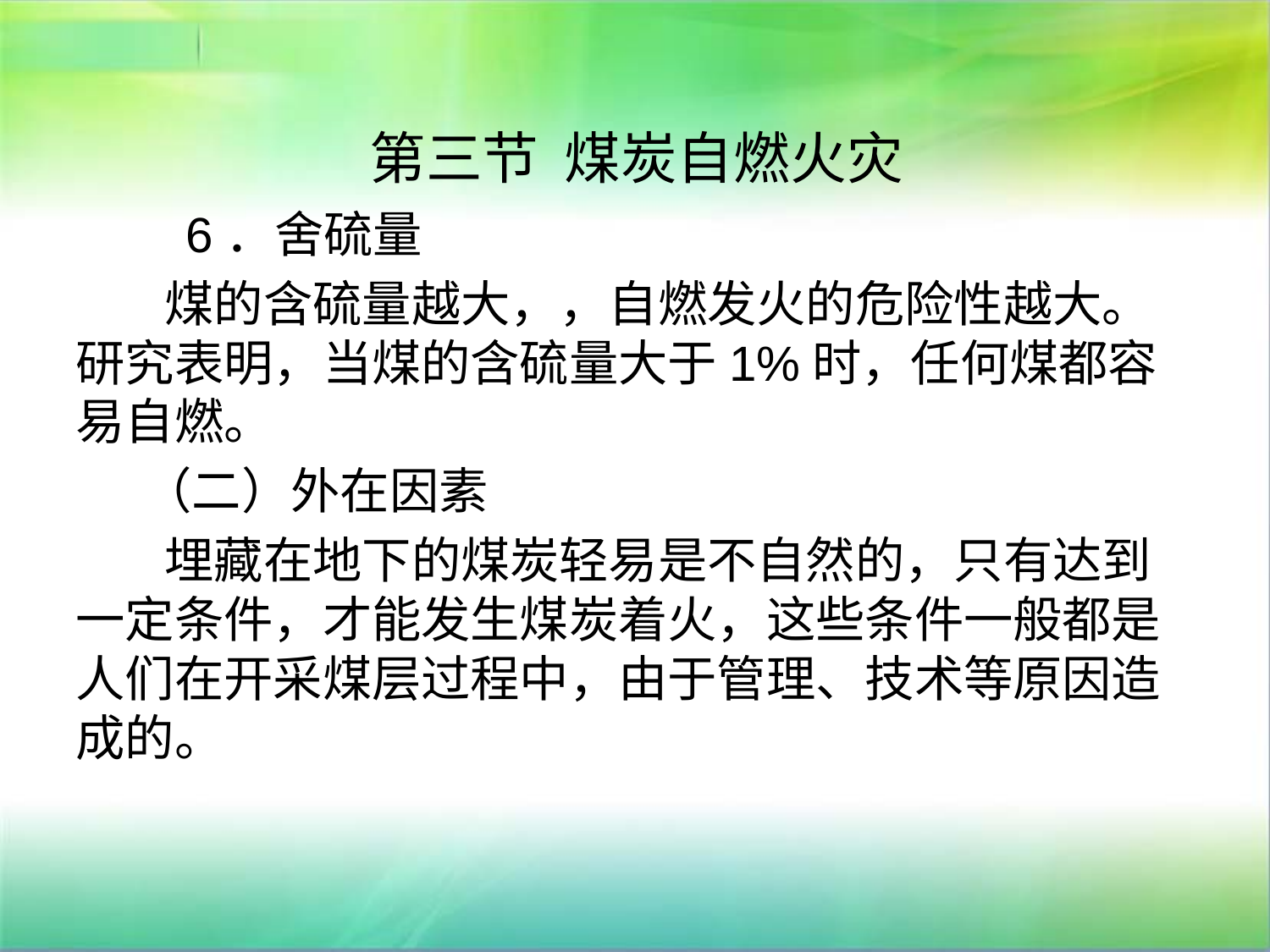

# 第三节  煤炭自燃火灾
        6．舍硫量
       煤的含硫量越大，，自燃发火的危险性越大。研究表明，当煤的含硫量大于1%时，任何煤都容易自燃。
     （二）外在因素
       埋藏在地下的煤炭轻易是不自然的，只有达到一定条件，才能发生煤炭着火，这些条件一般都是人们在开采煤层过程中，由于管理、技术等原因造成的。